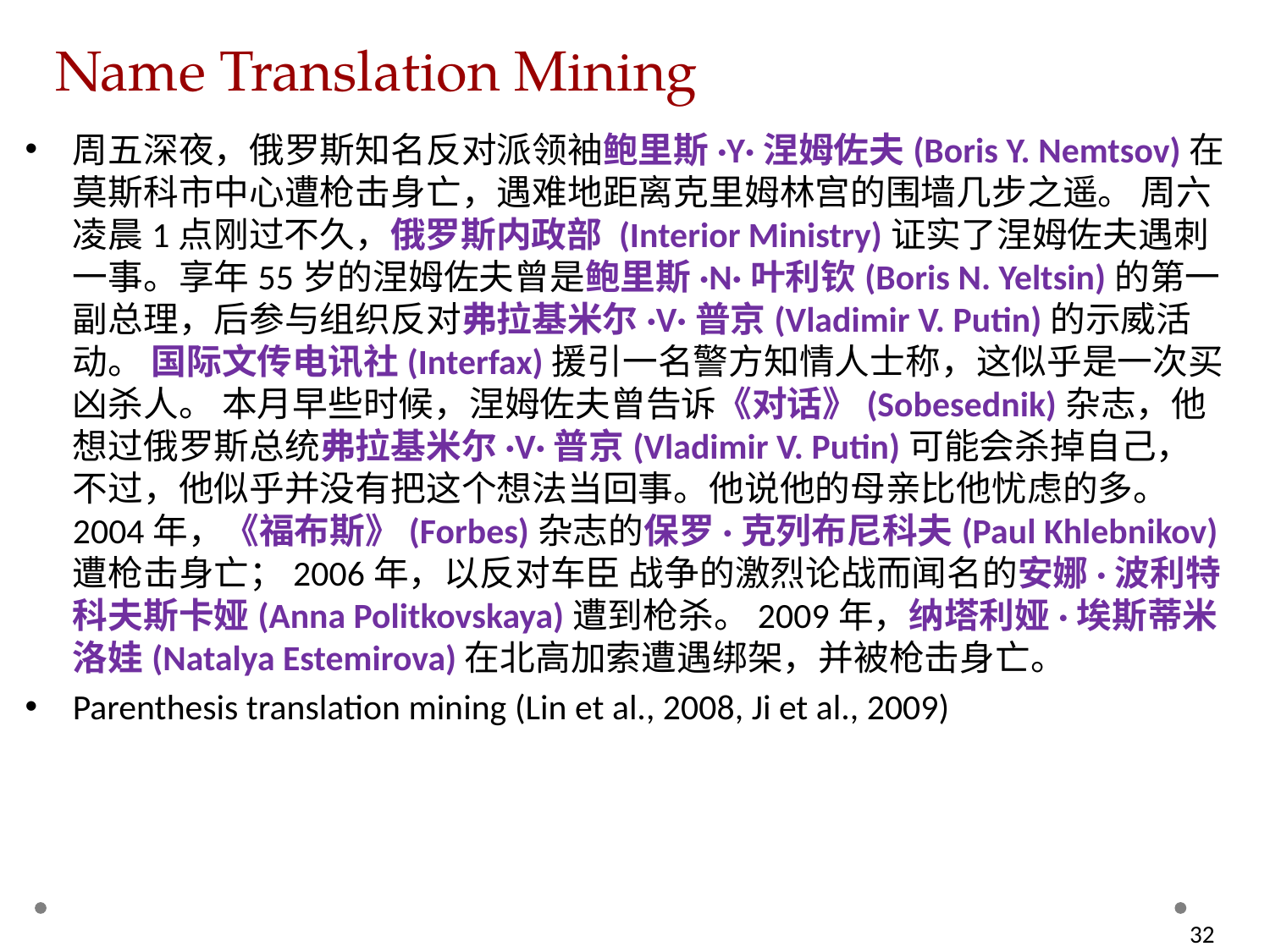

# Name Translation Mining
周五深夜，俄罗斯知名反对派领袖鲍里斯·Y·涅姆佐夫(Boris Y. Nemtsov)在莫斯科市中心遭枪击身亡，遇难地距离克里姆林宫的围墙几步之遥。 周六凌晨1点刚过不久，俄罗斯内政部 (Interior Ministry)证实了涅姆佐夫遇刺一事。享年55岁的涅姆佐夫曾是鲍里斯·N·叶利钦(Boris N. Yeltsin)的第一副总理，后参与组织反对弗拉基米尔·V·普京(Vladimir V. Putin)的示威活动。 国际文传电讯社(Interfax)援引一名警方知情人士称，这似乎是一次买凶杀人。 本月早些时候，涅姆佐夫曾告诉《对话》(Sobesednik)杂志，他想过俄罗斯总统弗拉基米尔·V·普京(Vladimir V. Putin)可能会杀掉自己，不过，他似乎并没有把这个想法当回事。他说他的母亲比他忧虑的多。 2004年，《福布斯》(Forbes)杂志的保罗·克列布尼科夫(Paul Khlebnikov)遭枪击身亡；2006年，以反对车臣 战争的激烈论战而闻名的安娜·波利特科夫斯卡娅(Anna Politkovskaya)遭到枪杀。2009年，纳塔利娅·埃斯蒂米洛娃(Natalya Estemirova)在北高加索遭遇绑架，并被枪击身亡。
Parenthesis translation mining (Lin et al., 2008, Ji et al., 2009)
32